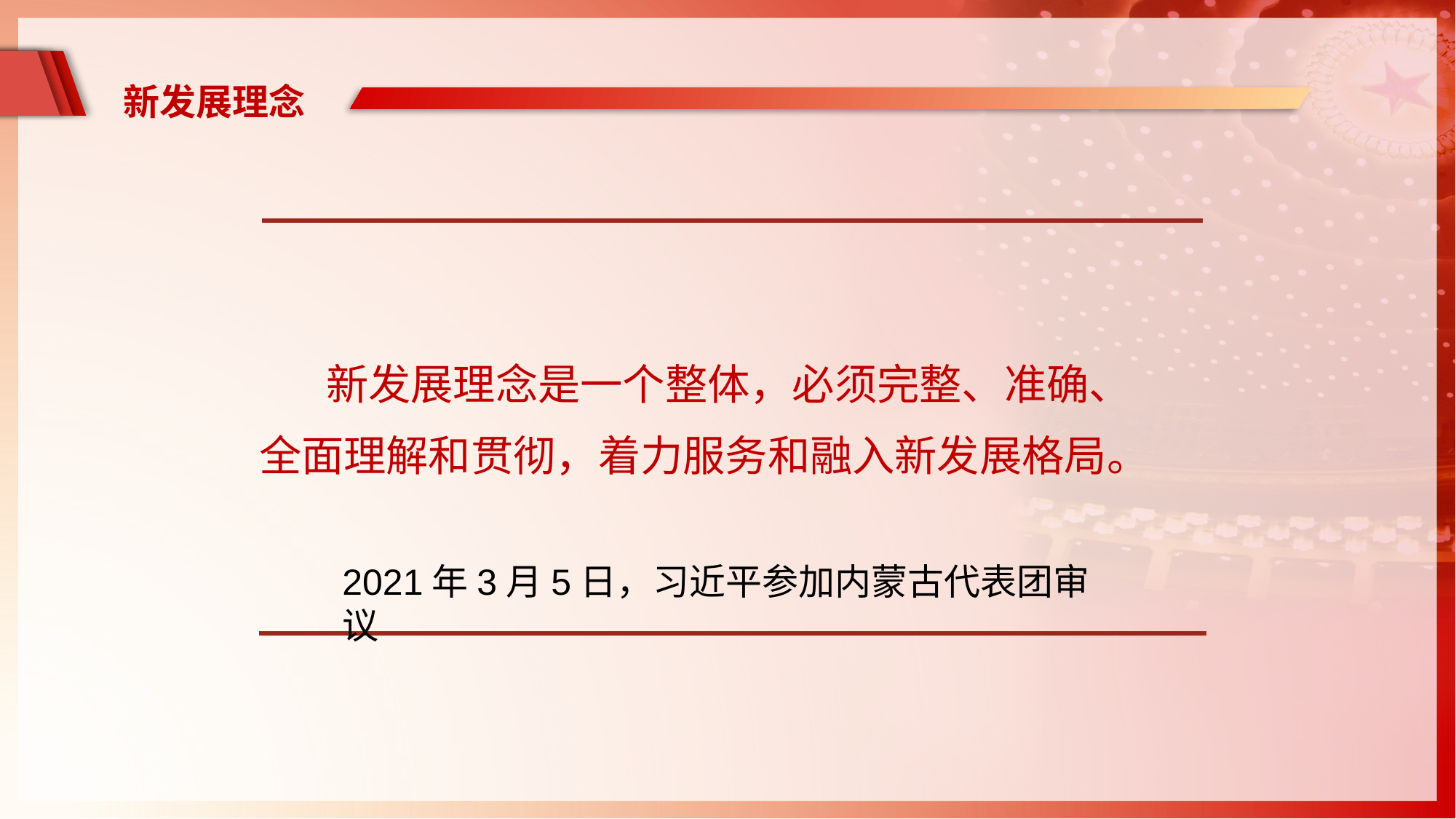

新发展理念

      新发展理念是一个整体，必须完整、准确、全面理解和贯彻，着力服务和融入新发展格局。
2021年3月5日，习近平参加内蒙古代表团审议